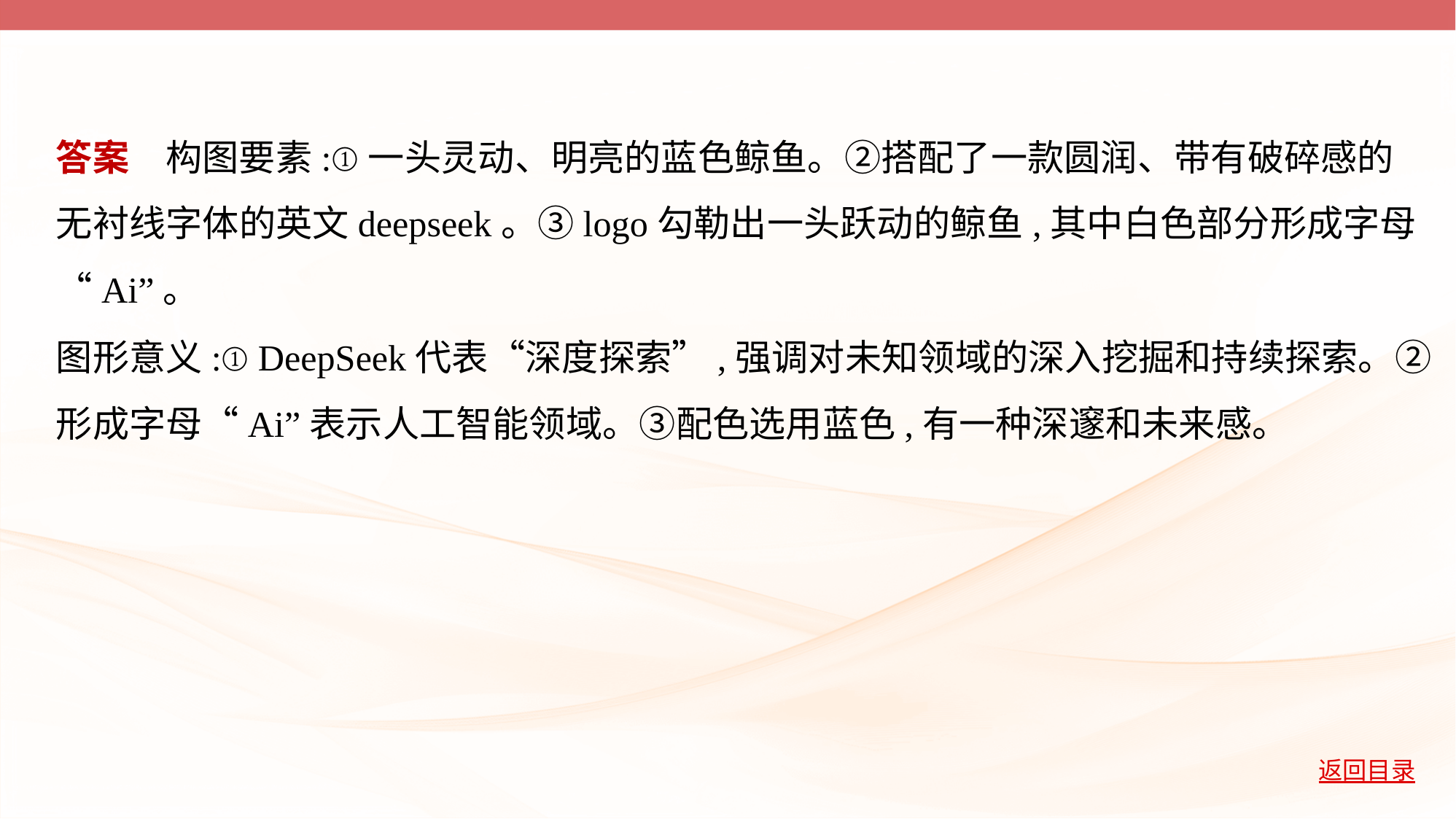

答案　构图要素:①一头灵动、明亮的蓝色鲸鱼。②搭配了一款圆润、带有破碎感的
无衬线字体的英文deepseek。③logo勾勒出一头跃动的鲸鱼,其中白色部分形成字母
“Ai”。
图形意义:①DeepSeek代表“深度探索”,强调对未知领域的深入挖掘和持续探索。②
形成字母“Ai”表示人工智能领域。③配色选用蓝色,有一种深邃和未来感。